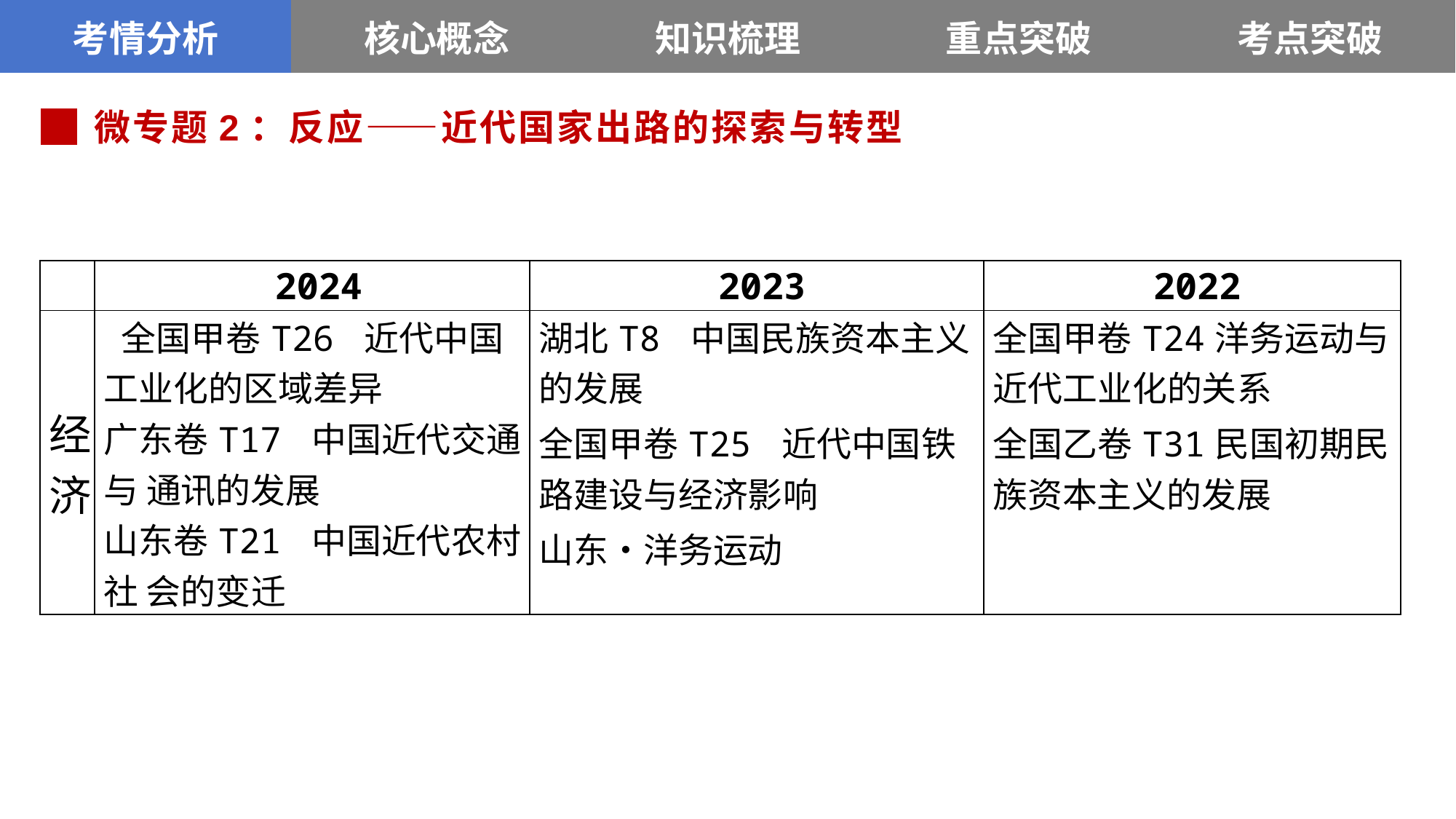

| 考情分析 | 核心概念 | 知识梳理 | 重点突破 | 考点突破 |
| --- | --- | --- | --- | --- |
█ 微专题2：反应——近代国家出路的探索与转型
|  | 2024 | 2023 | 2022 |
| --- | --- | --- | --- |
| 经济 | 全国甲卷T26 近代中国工业化的区域差异 广东卷T17 中国近代交通与 通讯的发展 山东卷T21 中国近代农村社 会的变迁 | 湖北T8 中国民族资本主义的发展 全国甲卷T25 近代中国铁路建设与经济影响 山东•洋务运动 | 全国甲卷T24洋务运动与近代工业化的关系 全国乙卷T31民国初期民族资本主义的发展 |